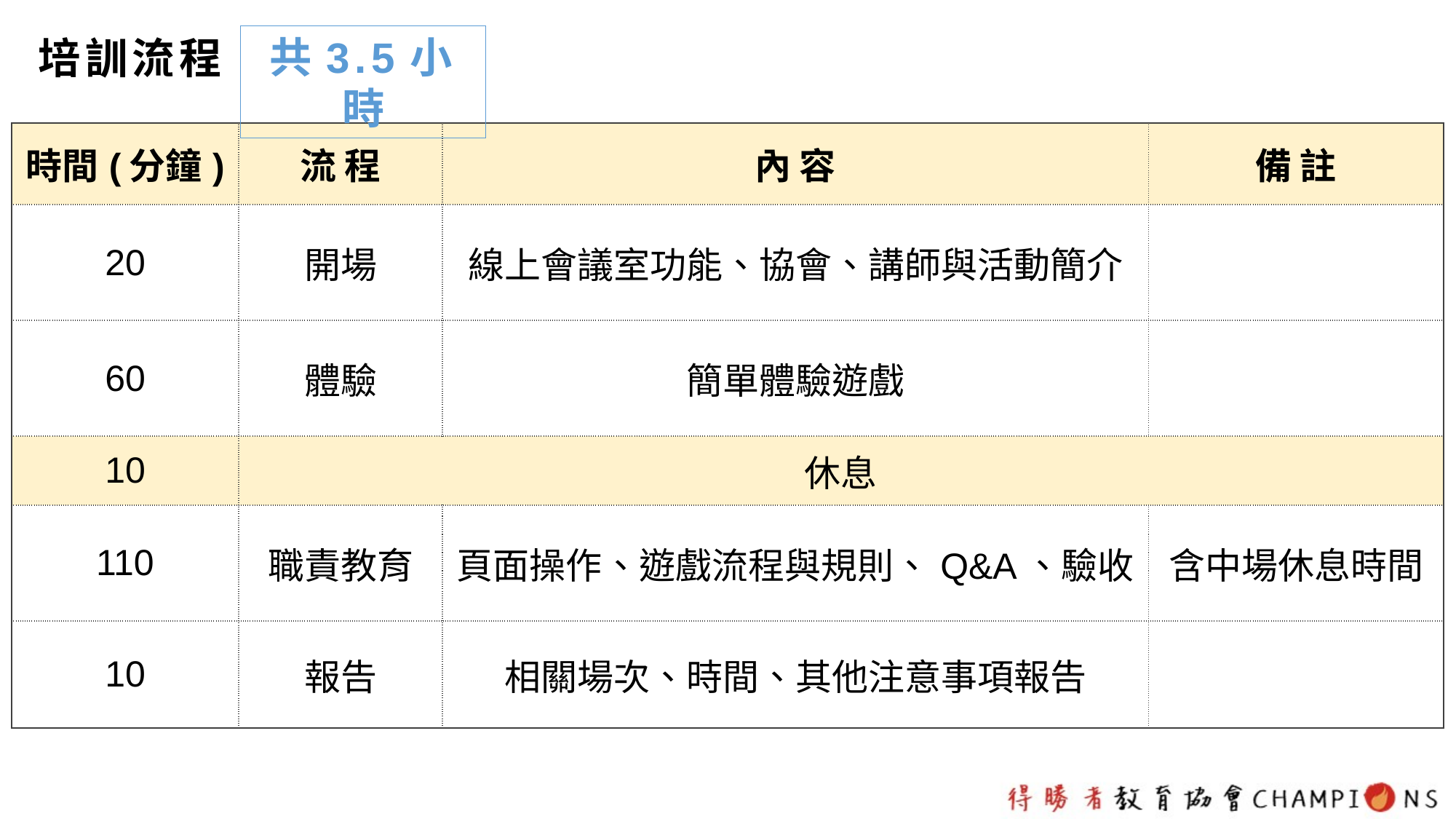

共3.5小時
培訓流程
| 時間(分鐘) | 流 程 | 內 容 | 備 註 |
| --- | --- | --- | --- |
| 20 | 開場 | 線上會議室功能、協會、講師與活動簡介 |  |
| 60 | 體驗 | 簡單體驗遊戲 |  |
| 10 | 休息 |  |  |
| 110 | 職責教育 | 頁面操作、遊戲流程與規則、Q&A、驗收 | 含中場休息時間 |
| 10 | 報告 | 相關場次、時間、其他注意事項報告 |  |